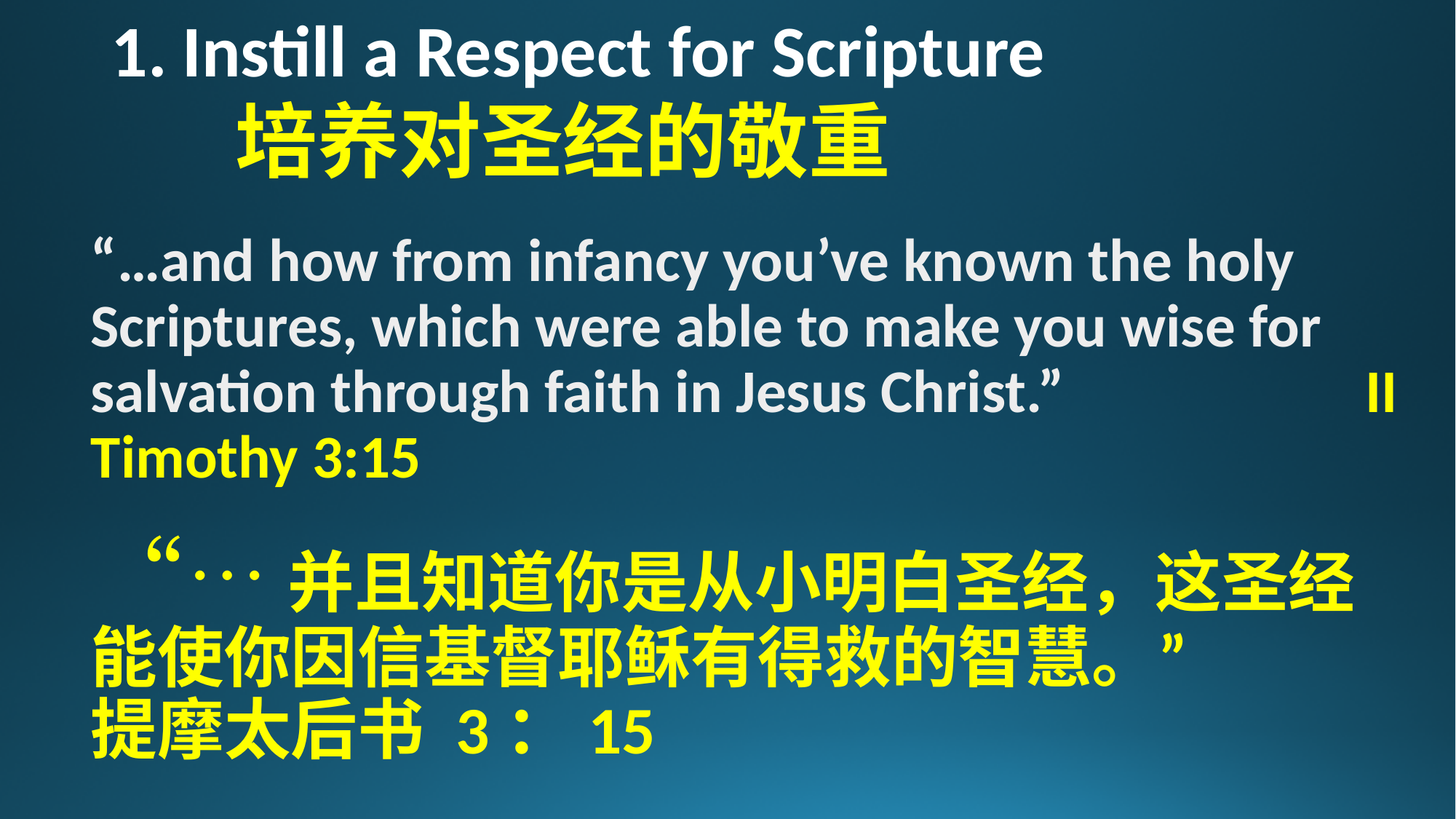

# 1. Instill a Respect for Scripture 培养对圣经的敬重
“…and how from infancy you’ve known the holy Scriptures, which were able to make you wise for salvation through faith in Jesus Christ.”                      II Timothy 3:15

 “…并且知道你是从小明白圣经，这圣经能使你因信基督耶稣有得救的智慧。”          提摩太后书 3：15